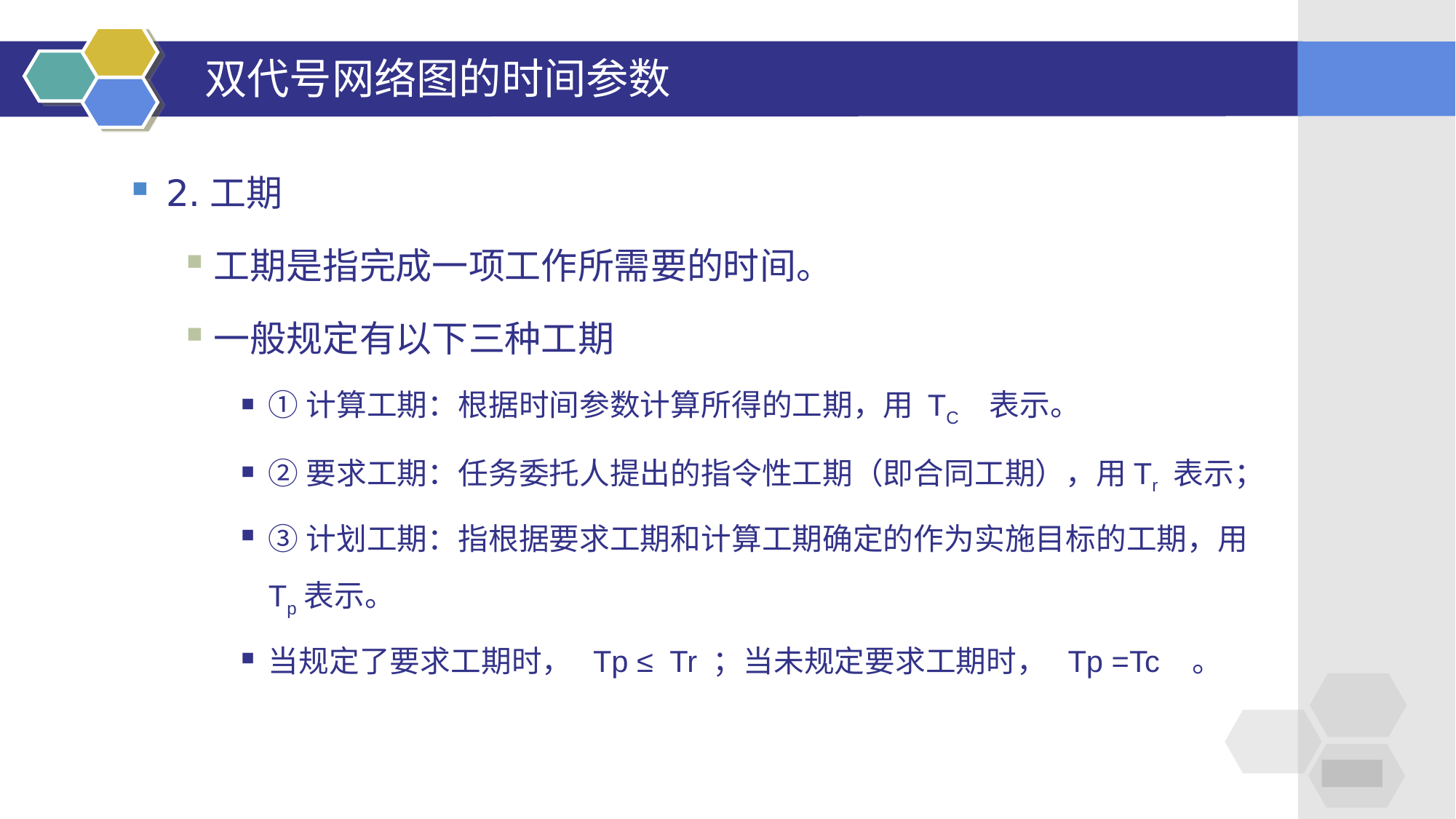

# 双代号网络图的时间参数
2.工期
工期是指完成一项工作所需要的时间。
一般规定有以下三种工期
①计算工期：根据时间参数计算所得的工期，用 TC    表示。
②要求工期：任务委托人提出的指令性工期（即合同工期），用Tr 表示；
③计划工期：指根据要求工期和计算工期确定的作为实施目标的工期，用     Tp表示。
当规定了要求工期时，  Tp ≤  Tr ；当未规定要求工期时，  Tp =Tc   。

6